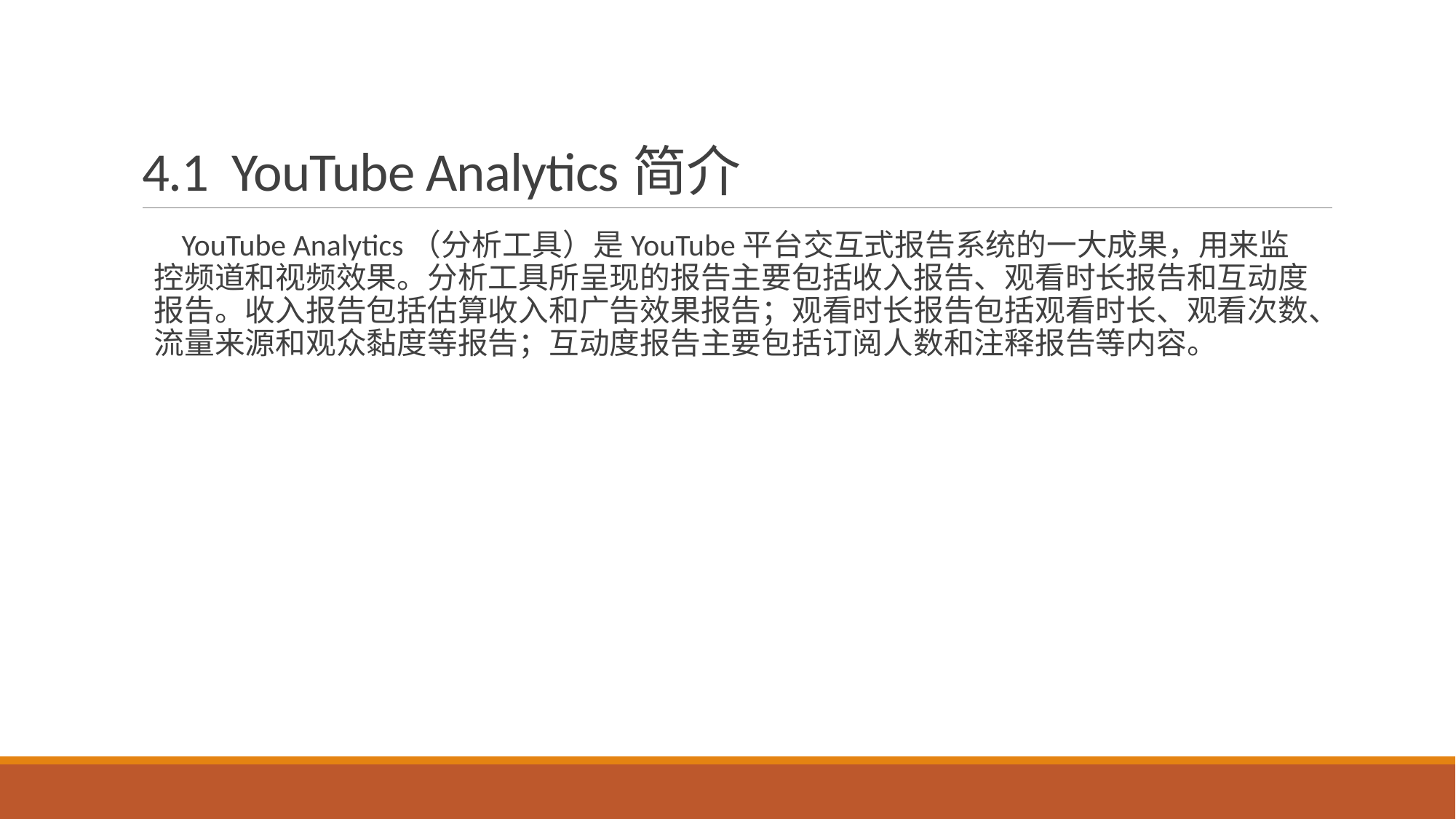

# 4.1  YouTube Analytics简介
    YouTube Analytics（分析工具）是YouTube平台交互式报告系统的一大成果，用来监控频道和视频效果。分析工具所呈现的报告主要包括收入报告、观看时长报告和互动度报告。收入报告包括估算收入和广告效果报告；观看时长报告包括观看时长、观看次数、流量来源和观众黏度等报告；互动度报告主要包括订阅人数和注释报告等内容。